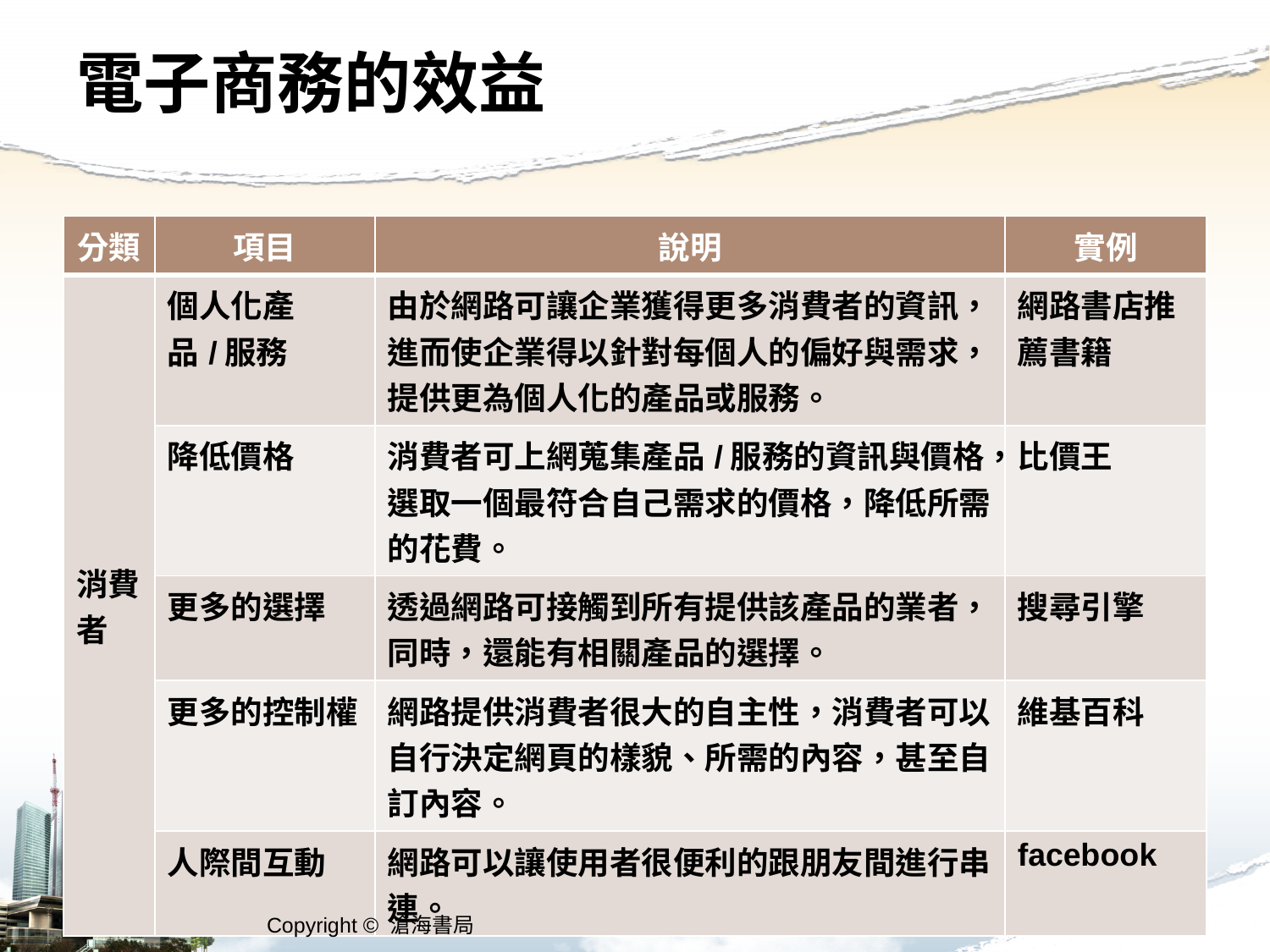

# 電子商務的效益
| 分類 | 項目 | 說明 | 實例 |
| --- | --- | --- | --- |
| 消費者 | 個人化產品/服務 | 由於網路可讓企業獲得更多消費者的資訊， 進而使企業得以針對每個人的偏好與需求， 提供更為個人化的產品或服務。 | 網路書店推薦書籍 |
|  | 降低價格 | 消費者可上網蒐集產品/服務的資訊與價格， 選取一個最符合自己需求的價格，降低所需 的花費。 | 比價王 |
|  | 更多的選擇 | 透過網路可接觸到所有提供該產品的業者， 同時，還能有相關產品的選擇。 | 搜尋引擎 |
|  | 更多的控制權 | 網路提供消費者很大的自主性，消費者可以 自行決定網頁的樣貌、所需的內容，甚至自 訂內容。 | 維基百科 |
|  | 人際間互動 | 網路可以讓使用者很便利的跟朋友間進行串 連。 | facebook |
43
Copyright © 滄海書局